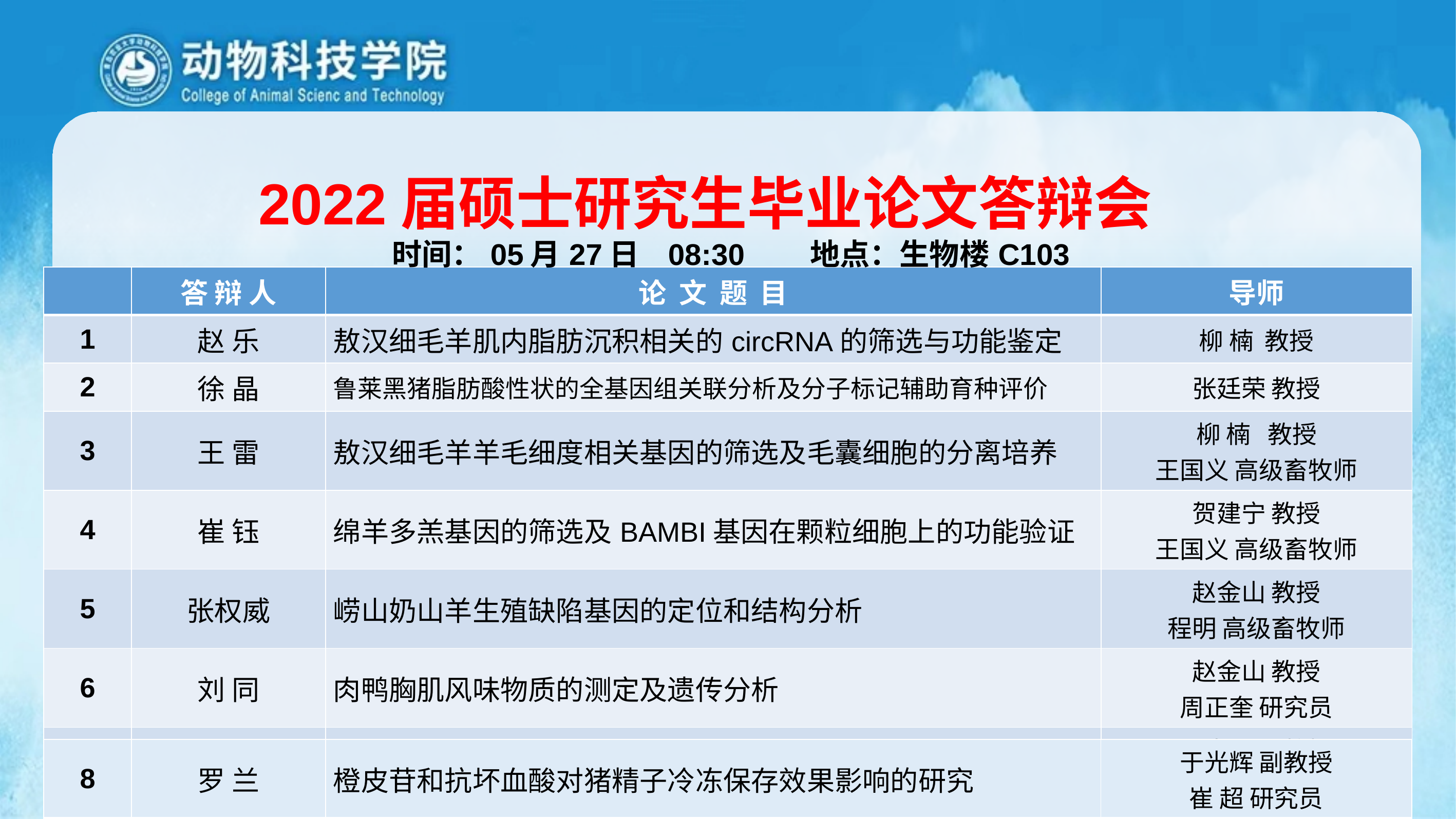

2022届硕士研究生毕业论文答辩会

时间：05月27日   08:30       地点：生物楼C103
|  | 答 辩 人 | 论 文 题 目 | 导师 |
| --- | --- | --- | --- |
| 1 | 赵 乐 | 敖汉细毛羊肌内脂肪沉积相关的circRNA的筛选与功能鉴定 | 柳 楠 教授 |
| 2 | 徐 晶 | 鲁莱黑猪脂肪酸性状的全基因组关联分析及分子标记辅助育种评价 | 张廷荣 教授 |
| 3 | 王 雷 | 敖汉细毛羊羊毛细度相关基因的筛选及毛囊细胞的分离培养 | 柳 楠 教授 王国义 高级畜牧师 |
| 4 | 崔 钰 | 绵羊多羔基因的筛选及BAMBI基因在颗粒细胞上的功能验证 | 贺建宁 教授 王国义 高级畜牧师 |
| 5 | 张权威 | 崂山奶山羊生殖缺陷基因的定位和结构分析 | 赵金山 教授 程明 高级畜牧师 |
| 6 | 刘 同 | 肉鸭胸肌风味物质的测定及遗传分析 | 赵金山 教授 周正奎 研究员 |
| 7 | 李 晓 | 里岔黑猪种质资源保护技术的研究 | 于光辉 副教授 崔 超 研究员 |
| 8 | 罗 兰 | 橙皮苷和抗坏血酸对猪精子冷冻保存效果影响的研究 | 于光辉 副教授 崔 超 研究员 |
| --- | --- | --- | --- |